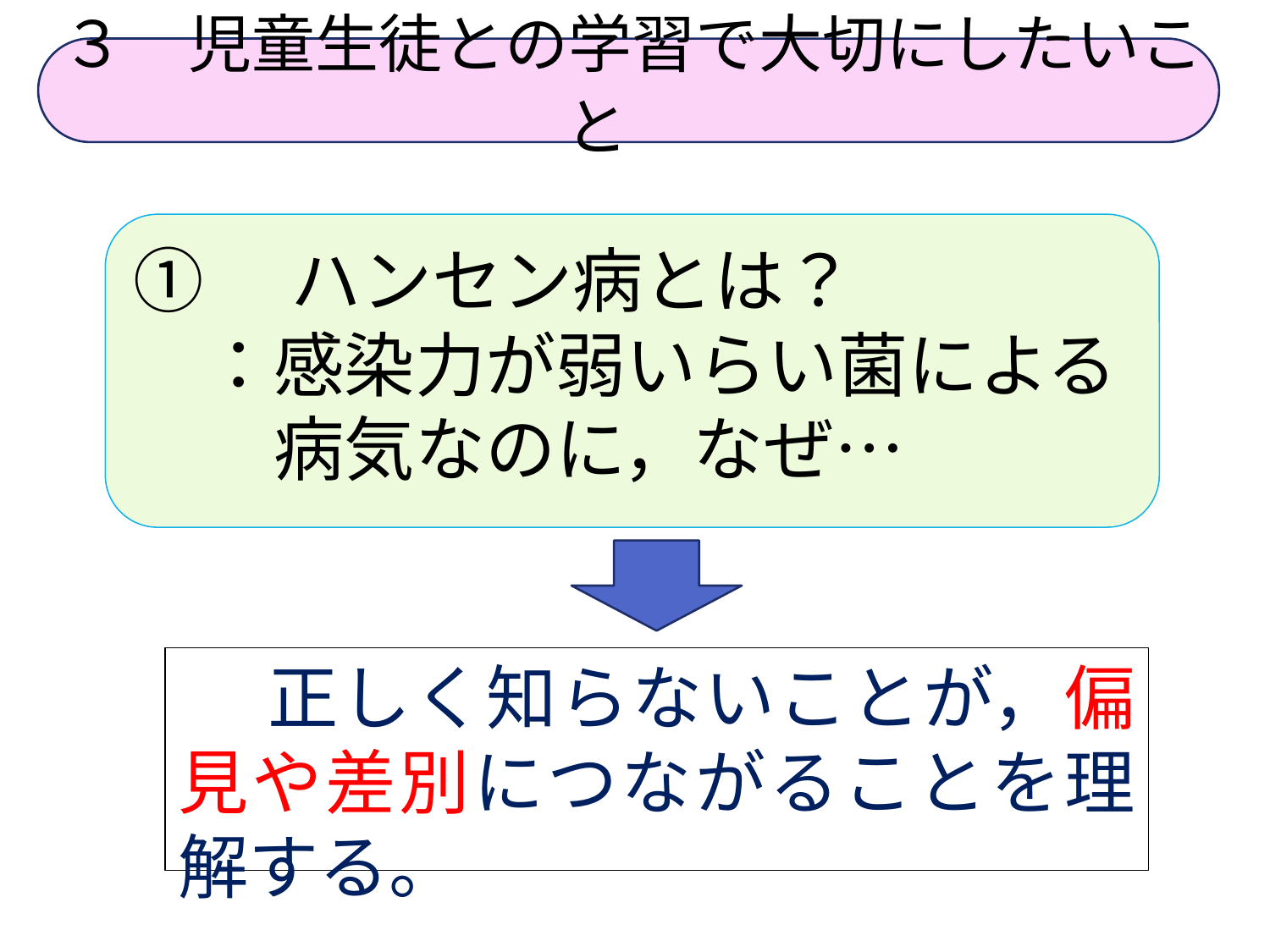

３　児童生徒との学習で大切にしたいこと

①　ハンセン病とは？
　：感染力が弱いらい菌による
　　病気なのに，なぜ…

　   正しく知らないことが，偏見や差別につながることを理解する。